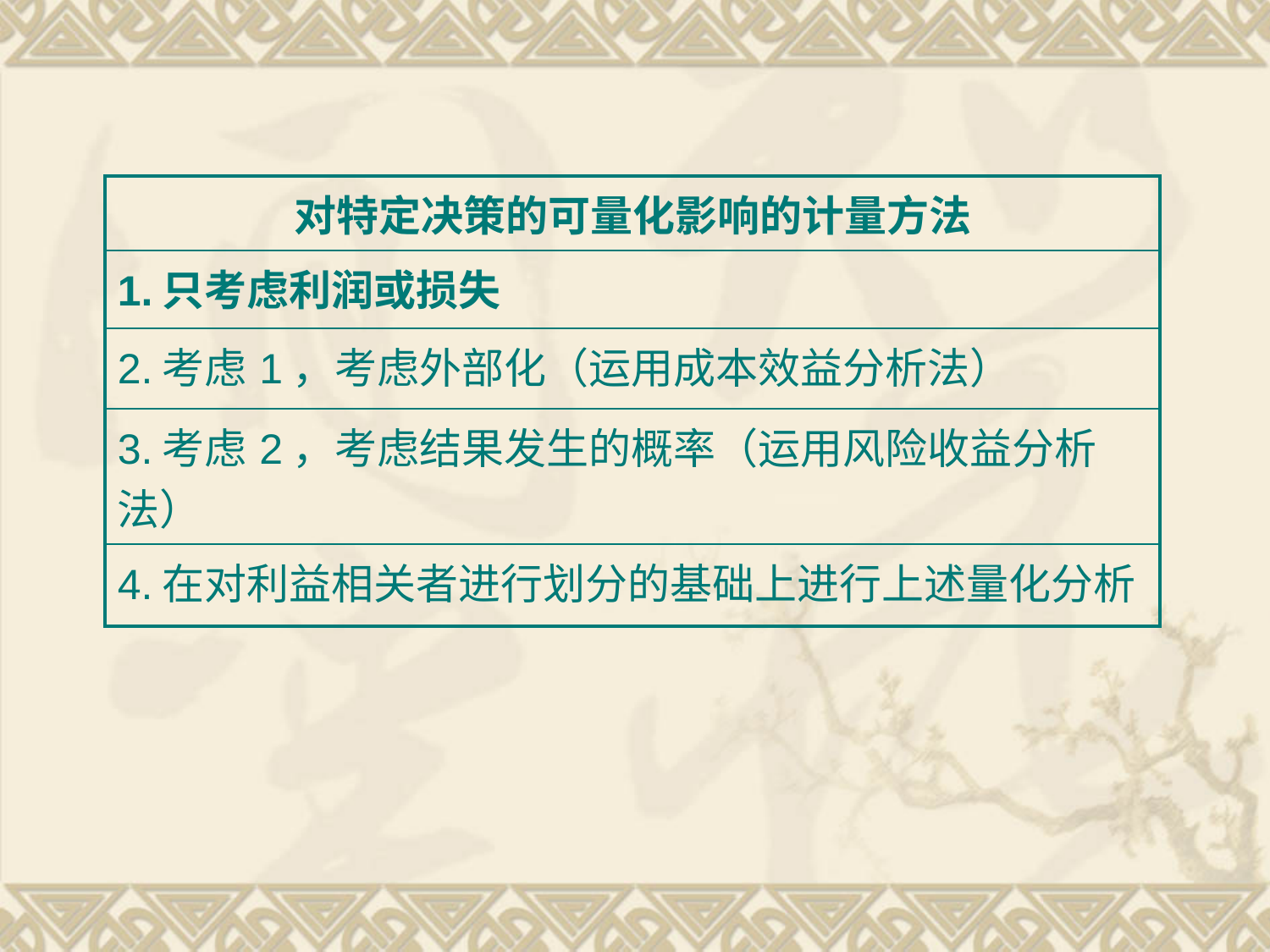

| 对特定决策的可量化影响的计量方法 |
| --- |
| 1.只考虑利润或损失 |
| 2.考虑1，考虑外部化（运用成本效益分析法） |
| 3.考虑2，考虑结果发生的概率（运用风险收益分析法） |
| 4.在对利益相关者进行划分的基础上进行上述量化分析 |